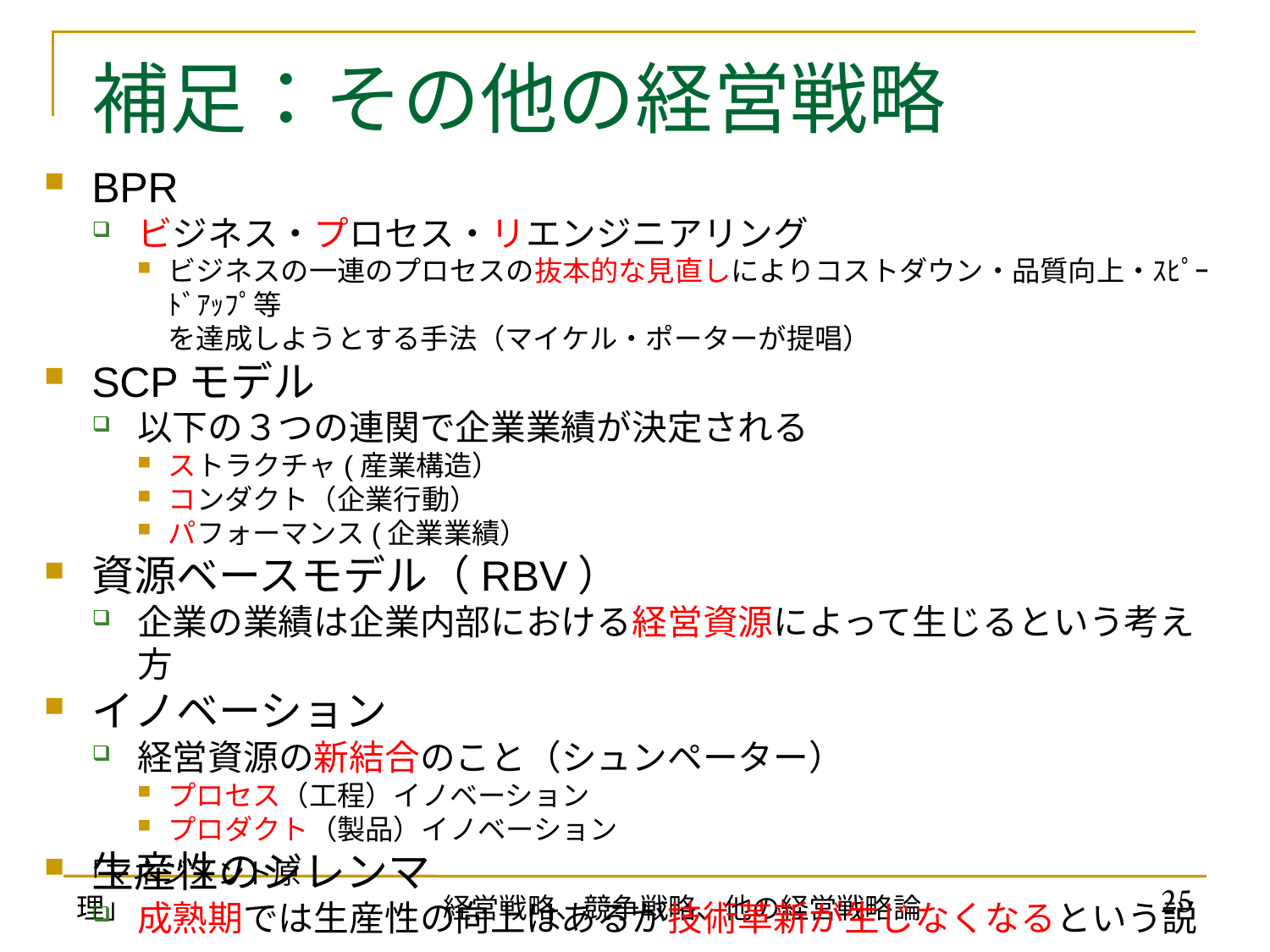

# 補足：その他の経営戦略
BPR
ビジネス・プロセス・リエンジニアリング
ビジネスの一連のプロセスの抜本的な見直しによりコストダウン・品質向上・ｽﾋﾟｰﾄﾞｱｯﾌﾟ等
を達成しようとする手法（マイケル・ポーターが提唱）
SCPモデル
以下の３つの連関で企業業績が決定される
ストラクチャ(産業構造）
コンダクト（企業行動）
パフォーマンス(企業業績）
資源ベースモデル（RBV）
企業の業績は企業内部における経営資源によって生じるという考え方
イノベーション
経営資源の新結合のこと（シュンペーター）
プロセス（工程）イノベーション
プロダクト（製品）イノベーション
生産性のジレンマ
成熟期では生産性の向上はあるが技術革新が生じなくなるという説

「マネジメント原理」
25
経営戦略、競争戦略、他の経営戦略論